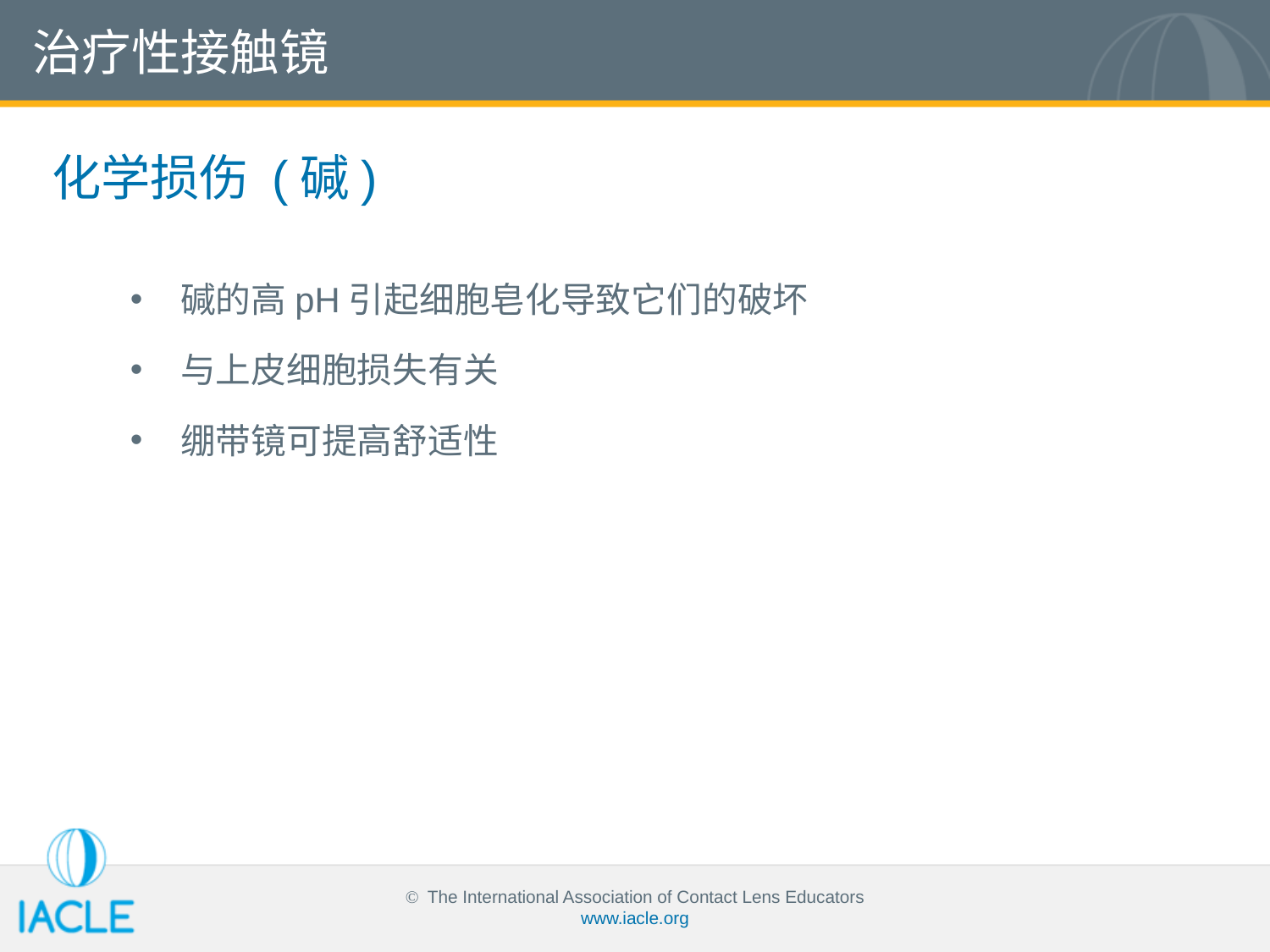

治疗性接触镜
化学损伤 (碱)
碱的高pH引起细胞皂化导致它们的破坏
与上皮细胞损失有关
绷带镜可提高舒适性